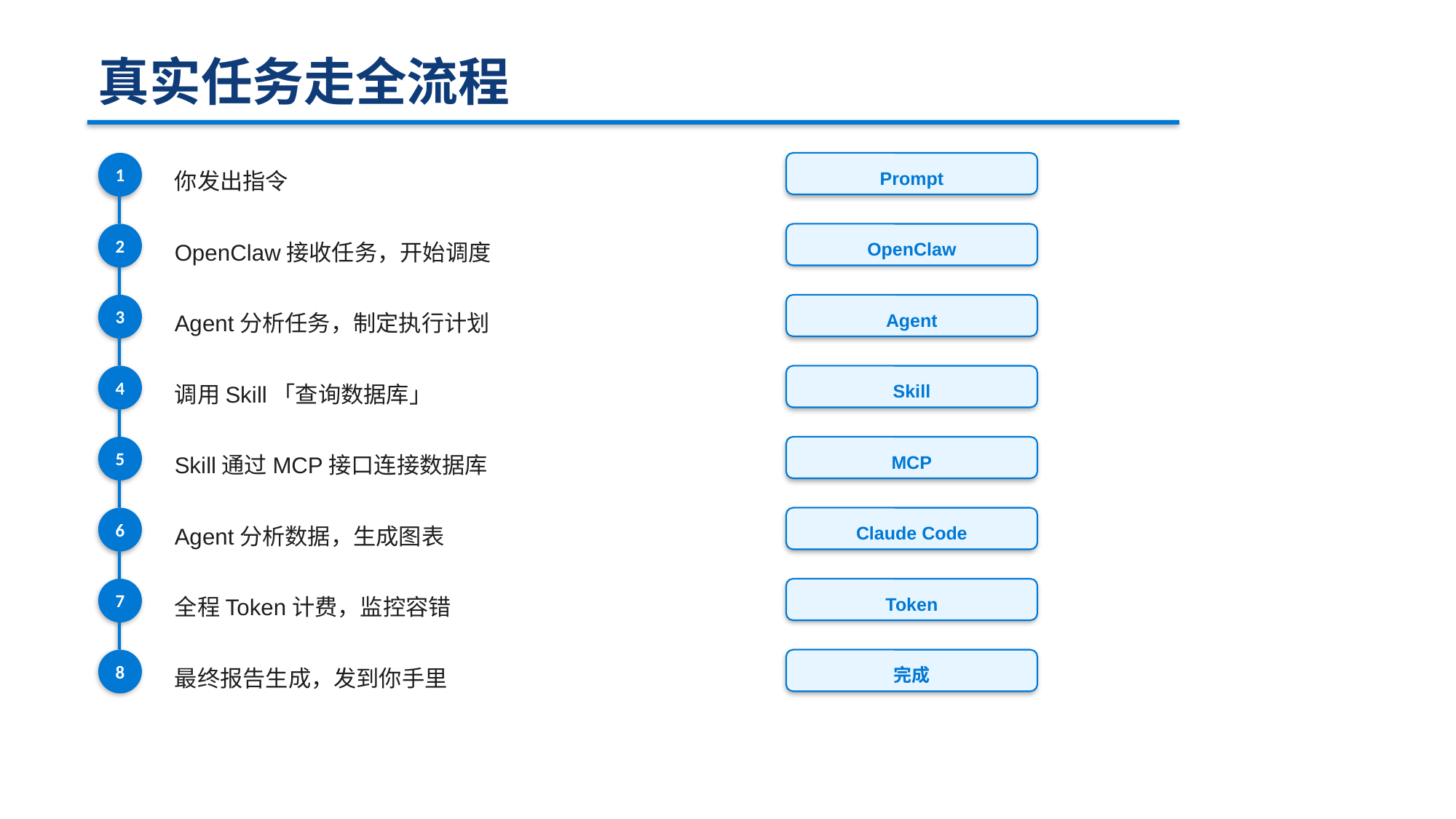

真实任务走全流程

1

你发出指令
Prompt

2

OpenClaw接收任务，开始调度
OpenClaw

3

Agent分析任务，制定执行计划
Agent

4

调用Skill「查询数据库」
Skill

5

Skill通过MCP接口连接数据库
MCP

6

Agent分析数据，生成图表
Claude Code

7

全程Token计费，监控容错
Token

8

最终报告生成，发到你手里
完成